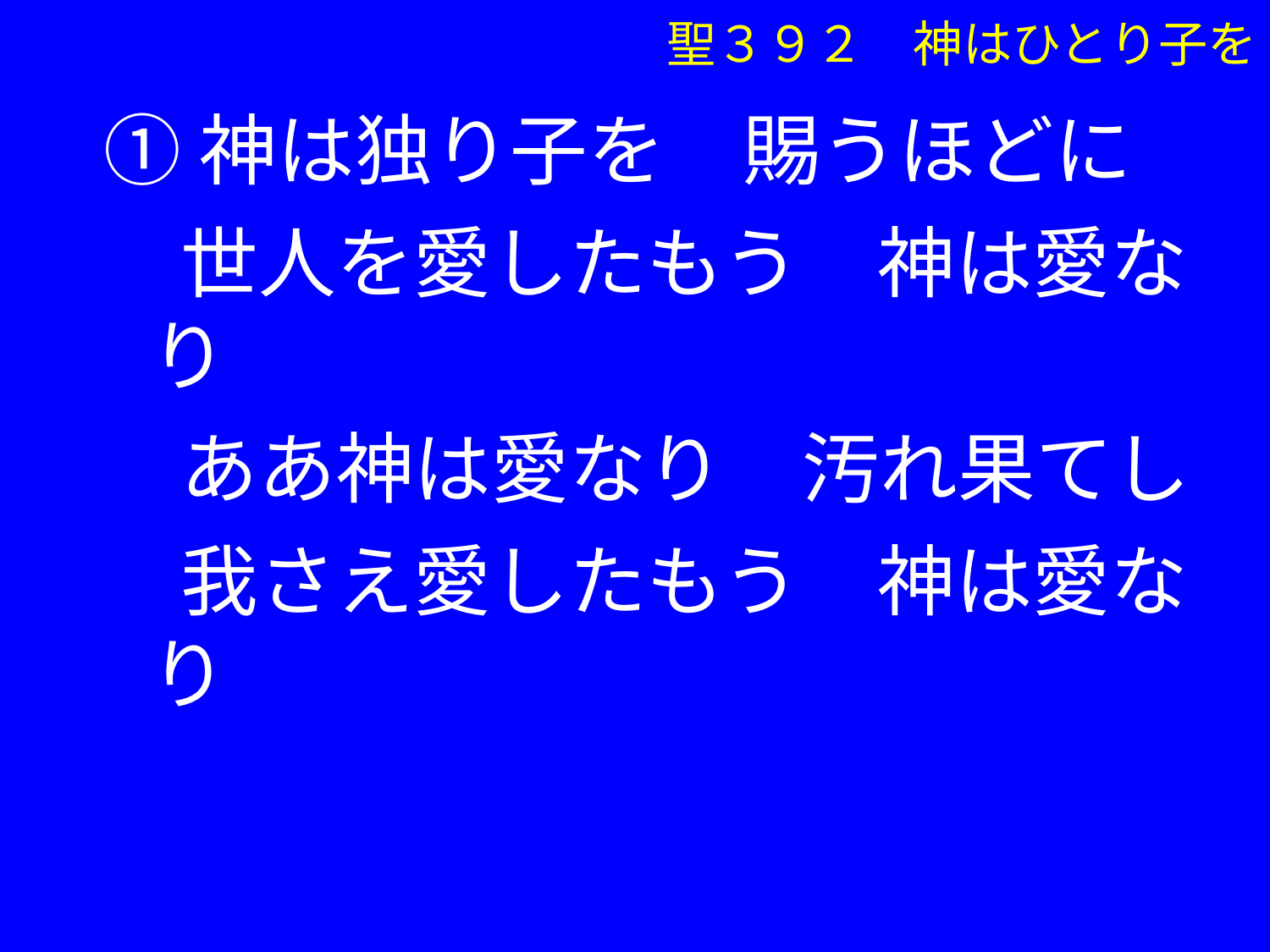

①神は独り子を　賜うほどに
　世人を愛したもう　神は愛なり
　ああ神は愛なり　汚れ果てし
　我さえ愛したもう　神は愛なり

聖３９２　神はひとり子を